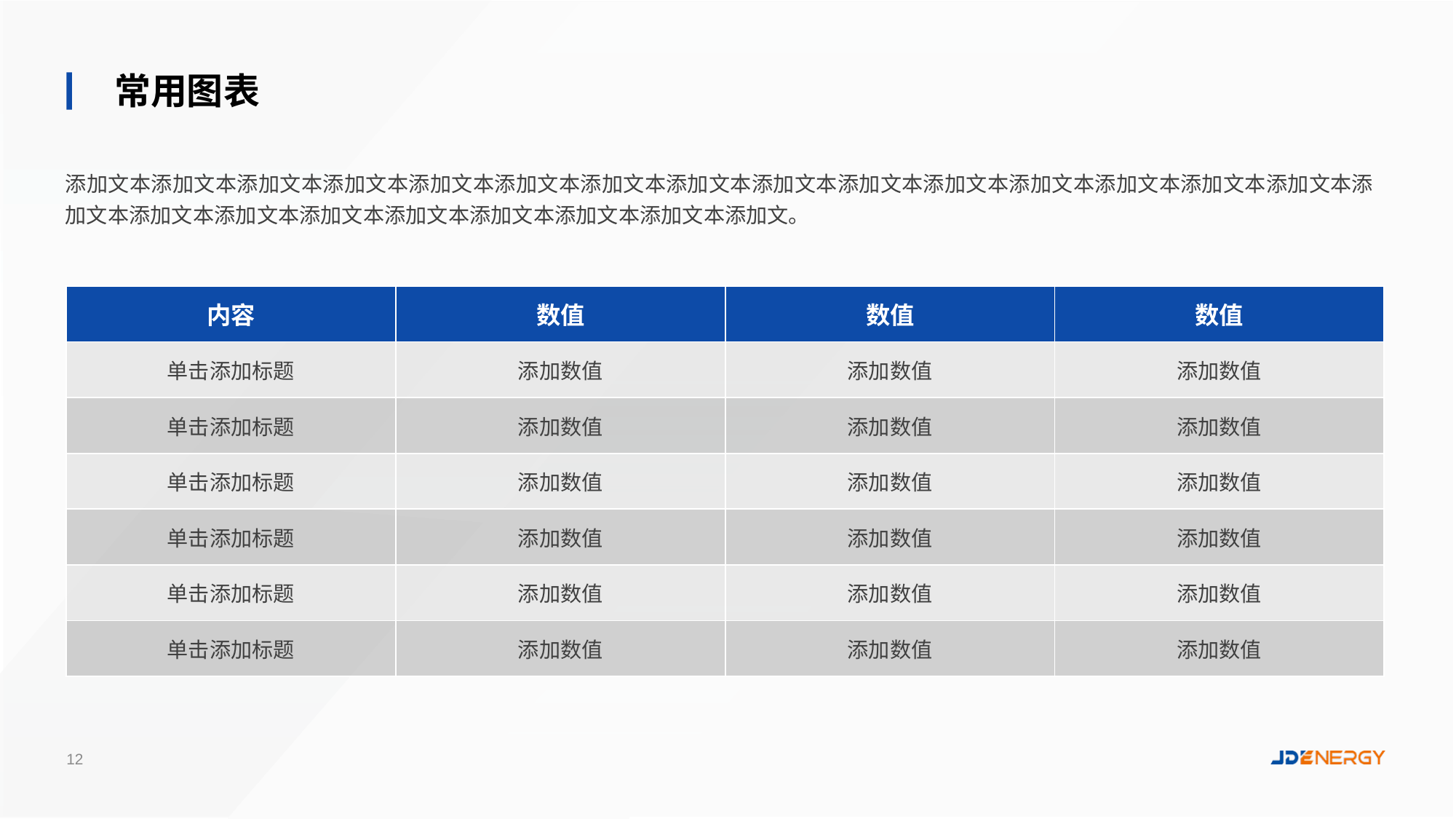

常用图表
添加文本添加文本添加文本添加文本添加文本添加文本添加文本添加文本添加文本添加文本添加文本添加文本添加文本添加文本添加文本添加文本添加文本添加文本添加文本添加文本添加文本添加文本添加文本添加文。
| 内容 | 数值 | 数值 | 数值 |
| --- | --- | --- | --- |
| 单击添加标题 | 添加数值 | 添加数值 | 添加数值 |
| 单击添加标题 | 添加数值 | 添加数值 | 添加数值 |
| 单击添加标题 | 添加数值 | 添加数值 | 添加数值 |
| 单击添加标题 | 添加数值 | 添加数值 | 添加数值 |
| 单击添加标题 | 添加数值 | 添加数值 | 添加数值 |
| 单击添加标题 | 添加数值 | 添加数值 | 添加数值 |
12